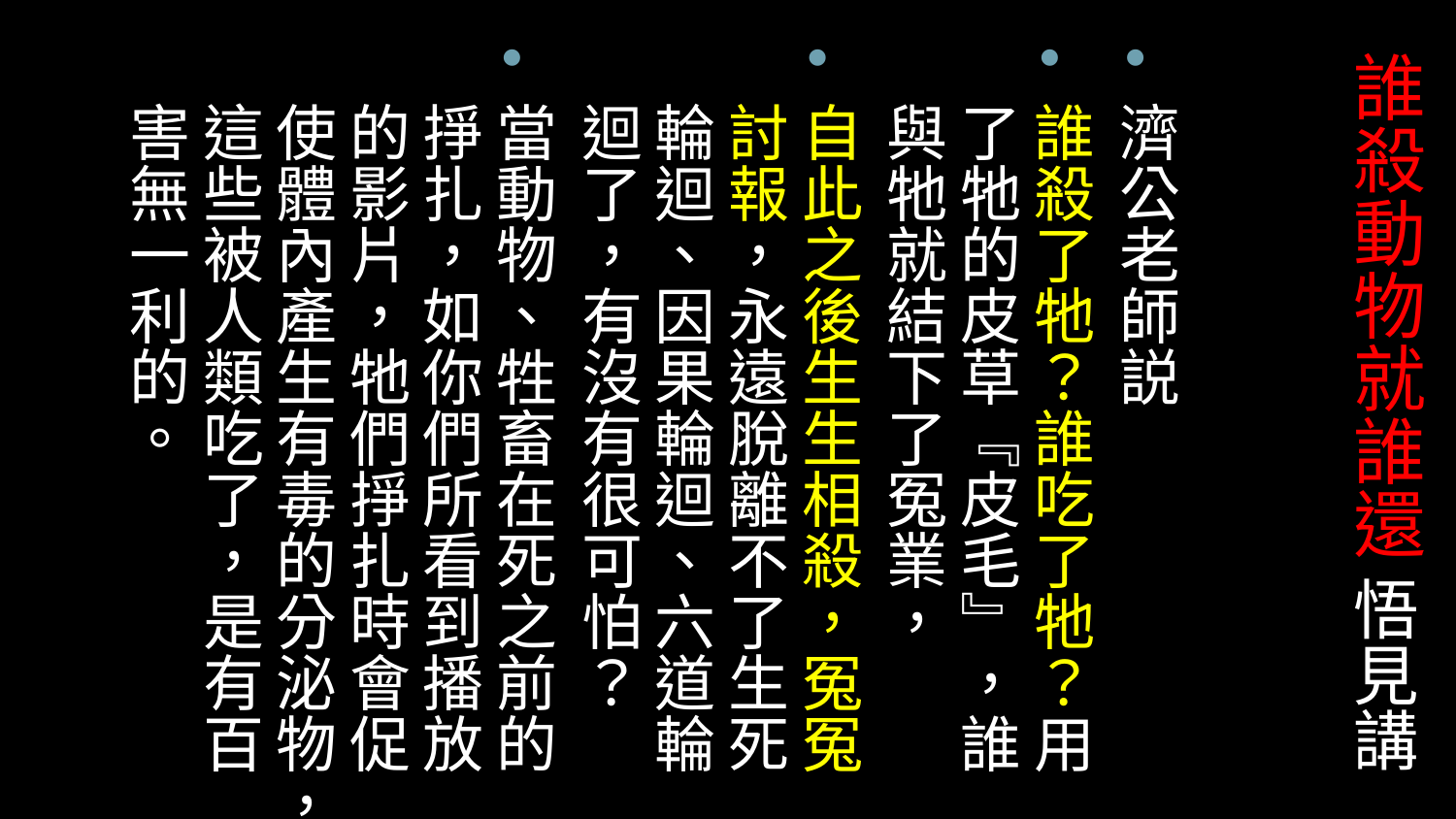

# 誰殺動物就誰還 悟見講
濟公老師説
誰殺了牠？誰吃了牠？用了牠的皮草『皮毛』，誰與牠就結下了冤業，
自此之後生生相殺，冤冤討報，永遠脫離不了生死輪迴、因果輪迴、六道輪迴了，有沒有很可怕？
當動物、牲畜在死之前的掙扎，如你們所看到播放的影片，牠們掙扎時會促使體內產生有毒的分泌物，這些被人類吃了，是有百害無一利的。